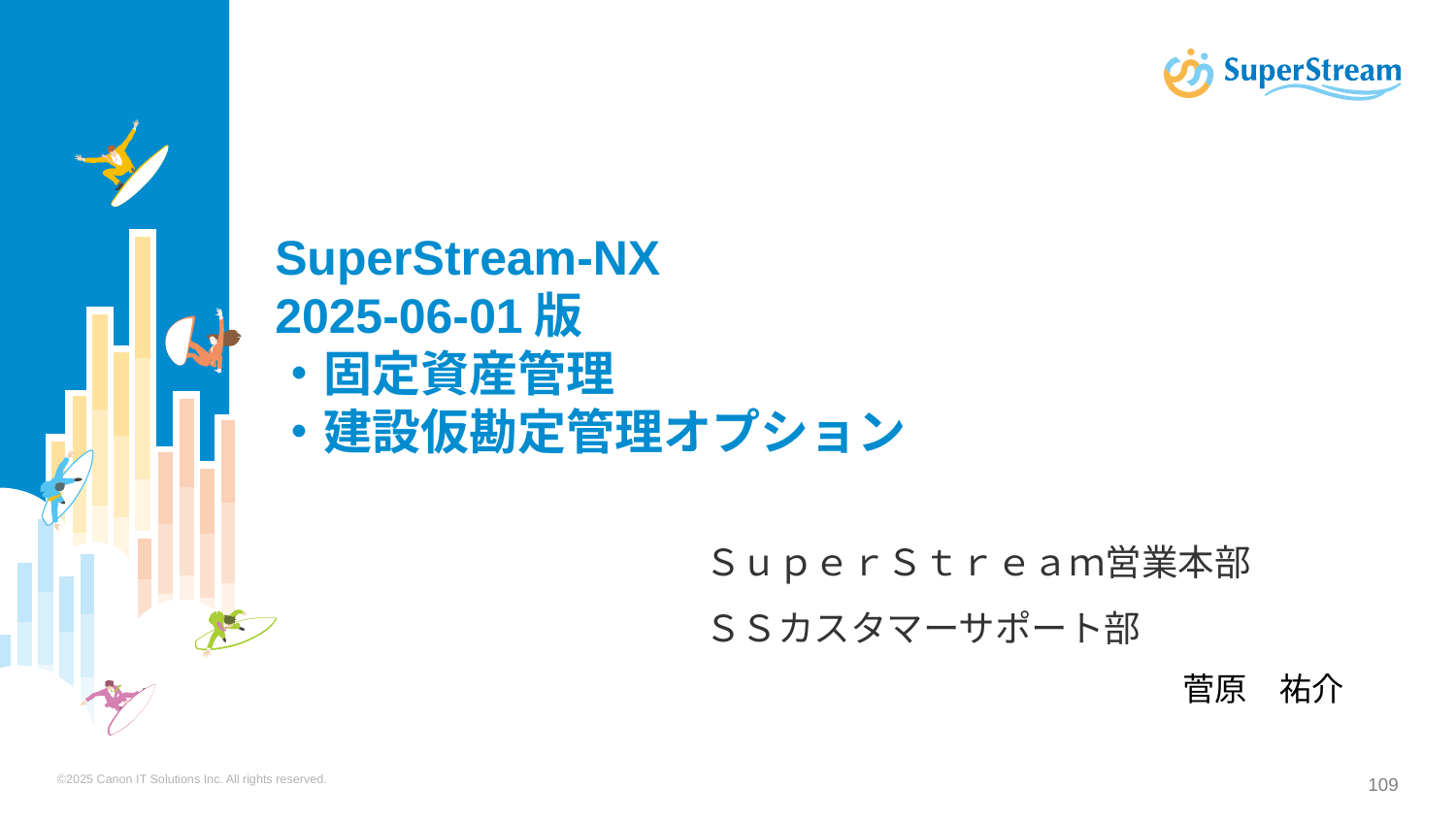

SuperStream-NX
2025-06-01版
・固定資産管理
・建設仮勘定管理オプション
ＳｕｐｅｒＳｔｒｅａｍ営業本部
ＳＳカスタマーサポート部
菅原　祐介
©2025 Canon IT Solutions Inc. All rights reserved.
109